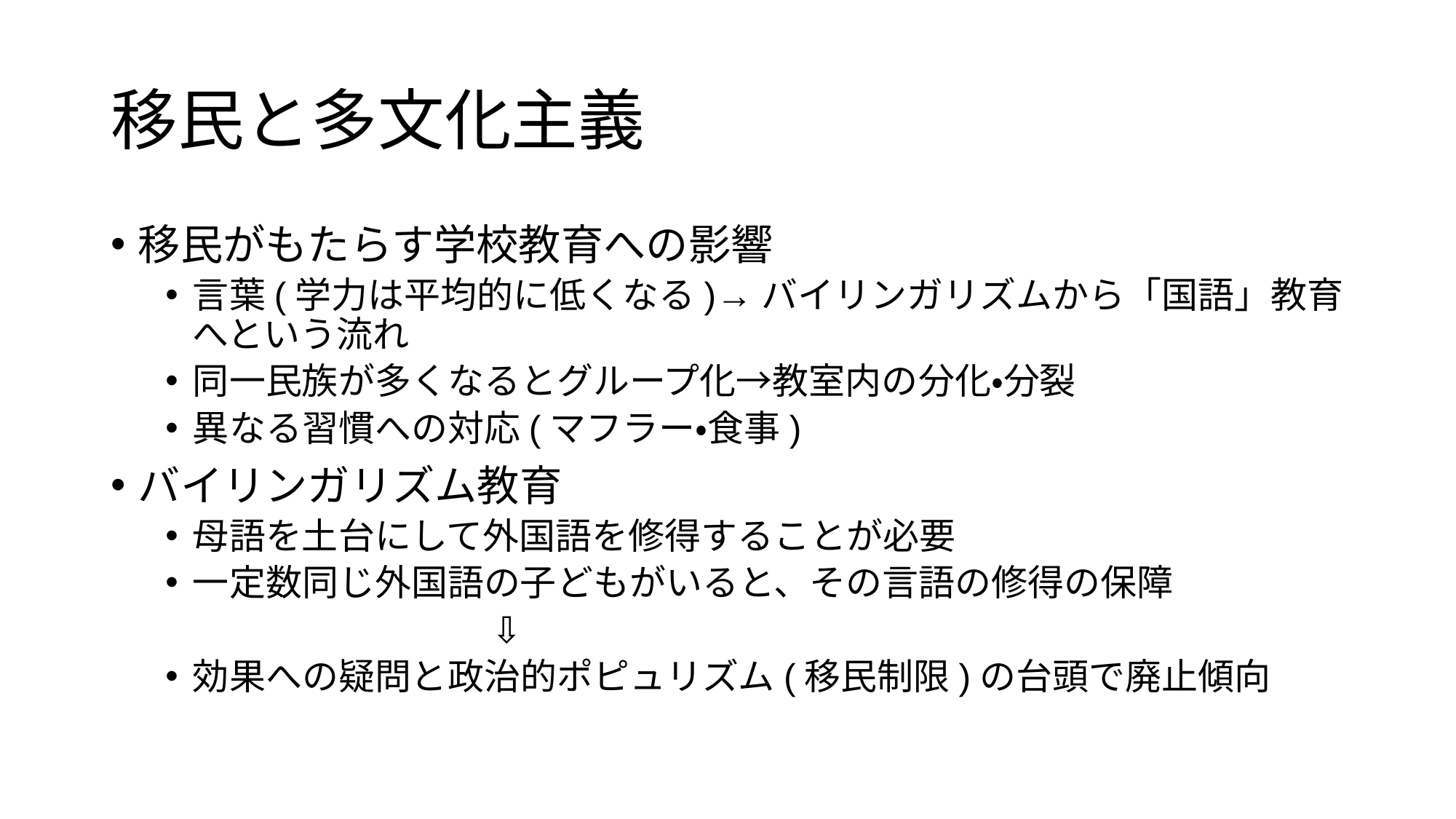

# 移民と多文化主義
移民がもたらす学校教育への影響
言葉(学力は平均的に低くなる)→バイリンガリズムから「国語」教育へという流れ
同一民族が多くなるとグループ化→教室内の分化・分裂
異なる習慣への対応(マフラー・食事)
バイリンガリズム教育
母語を土台にして外国語を修得することが必要
一定数同じ外国語の子どもがいると、その言語の修得の保障
                                ⇩
効果への疑問と政治的ポピュリズム(移民制限)の台頭で廃止傾向